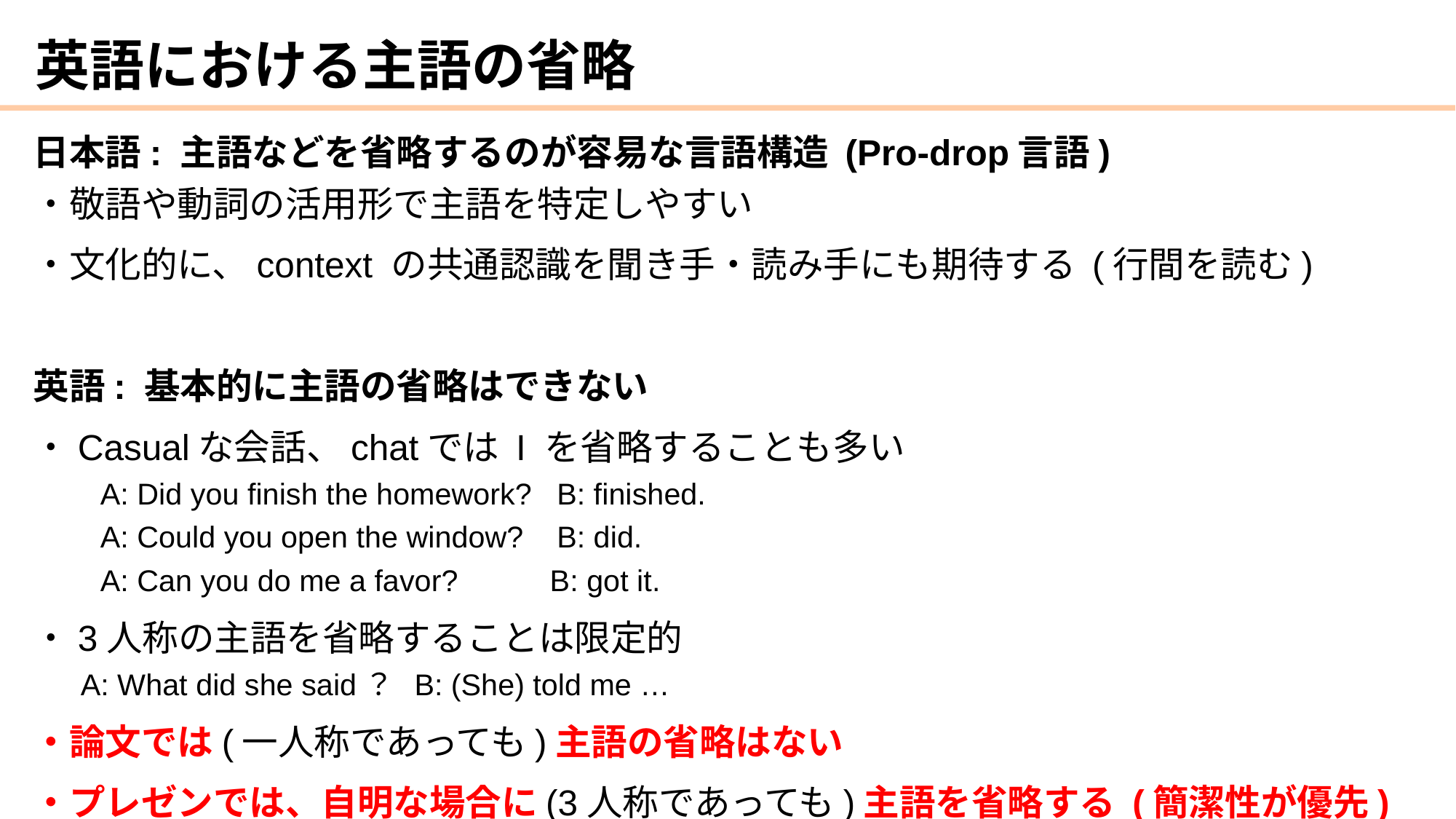

# 英語における主語の省略
日本語: 主語などを省略するのが容易な言語構造 (Pro-drop言語)
・敬語や動詞の活用形で主語を特定しやすい
・文化的に、context の共通認識を聞き手・読み手にも期待する (行間を読む)

英語: 基本的に主語の省略はできない
・Casualな会話、chatでは I を省略することも多い
　　A: Did you finish the homework?   B: finished.
　　A: Could you open the window?    B: did.
　　A: Can you do me a favor?           B: got it.
・3人称の主語を省略することは限定的
      A: What did she said？  B: (She) told me …
・論文では(一人称であっても)主語の省略はない
・プレゼンでは、自明な場合に(3人称であっても)主語を省略する (簡潔性が優先)